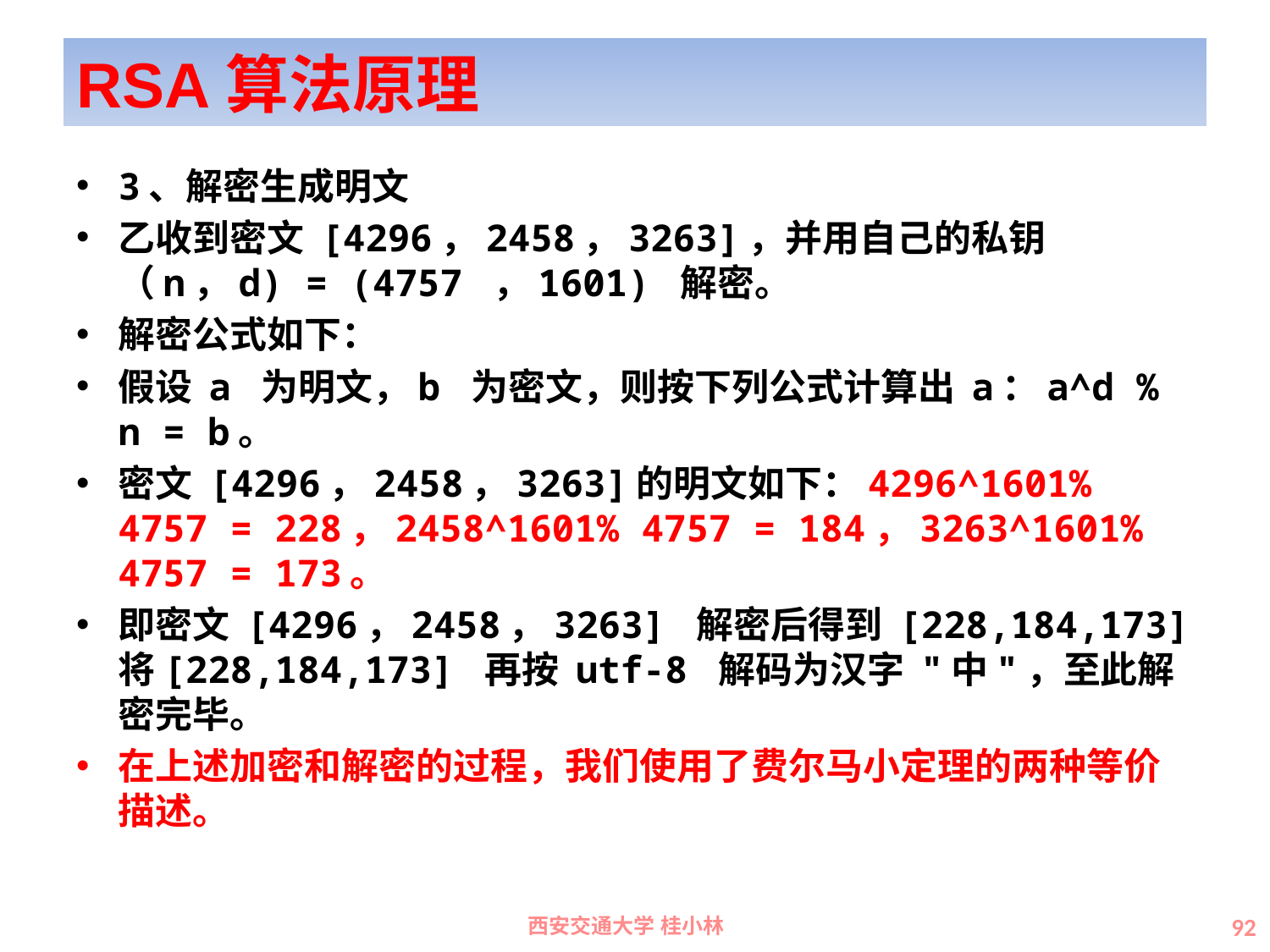

# RSA算法原理
3、解密生成明文
乙收到密文 [4296，2458，3263]，并用自己的私钥（n，d) = (4757 ，1601) 解密。
解密公式如下：
假设 a 为明文，b 为密文，则按下列公式计算出 a：a^d % n = b。
密文 [4296，2458，3263]的明文如下：4296^1601% 4757 = 228，2458^1601% 4757 = 184，3263^1601% 4757 = 173。
即密文 [4296，2458，3263] 解密后得到 [228,184,173]
将[228,184,173] 再按 utf-8 解码为汉字 "中"，至此解密完毕。
在上述加密和解密的过程，我们使用了费尔马小定理的两种等价描述。

西安交通大学 桂小林
92